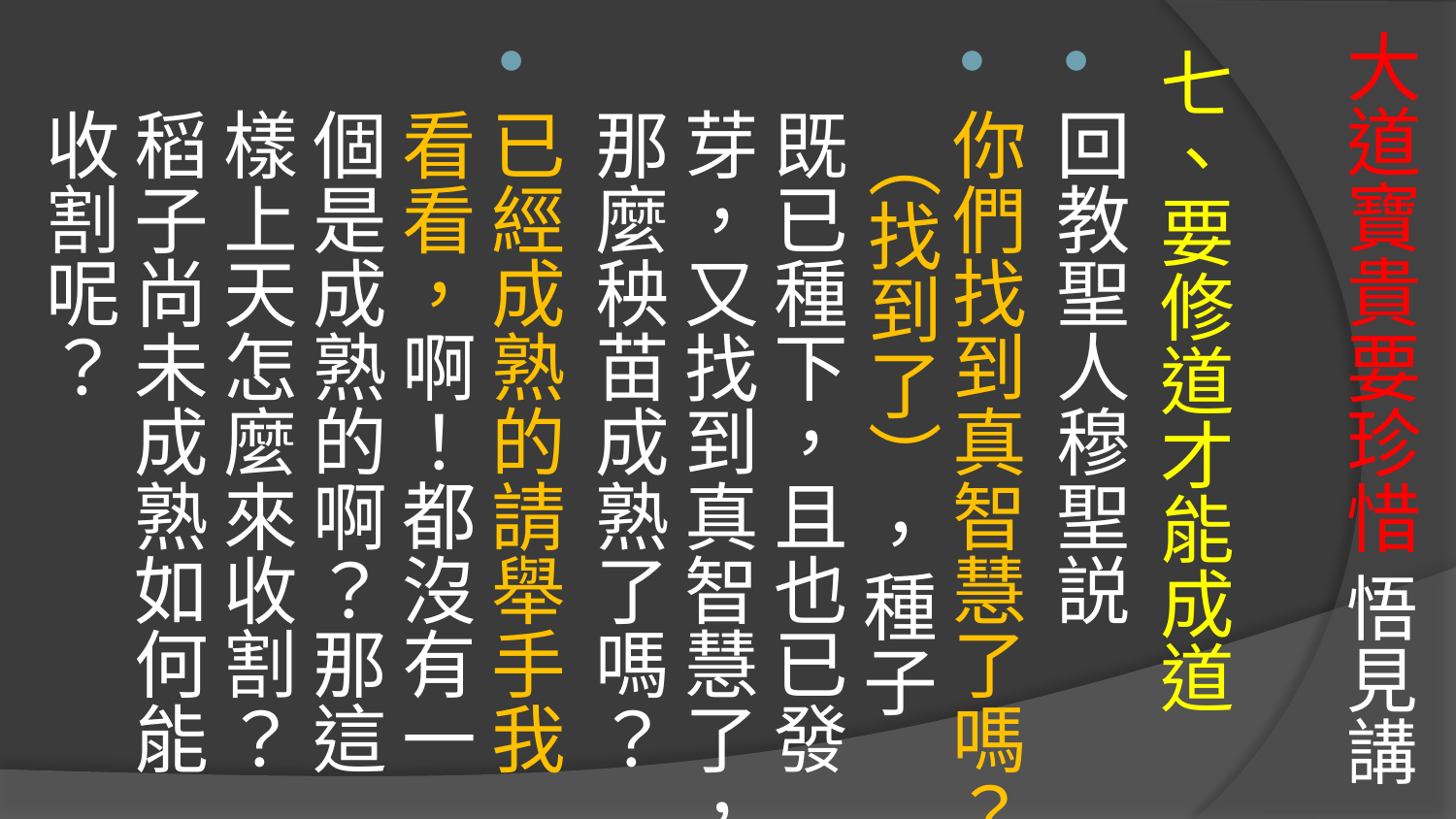

# 大道寶貴要珍惜 悟見講
七、要修道才能成道
回教聖人穆聖説
你們找到真智慧了嗎？ （找到了），種子既已種下，且也已發芽，又找到真智慧了，那麼秧苗成熟了嗎？
已經成熟的請舉手我看看，啊！都沒有一個是成熟的啊？那這樣上天怎麼來收割？稻子尚未成熟如何能收割呢？